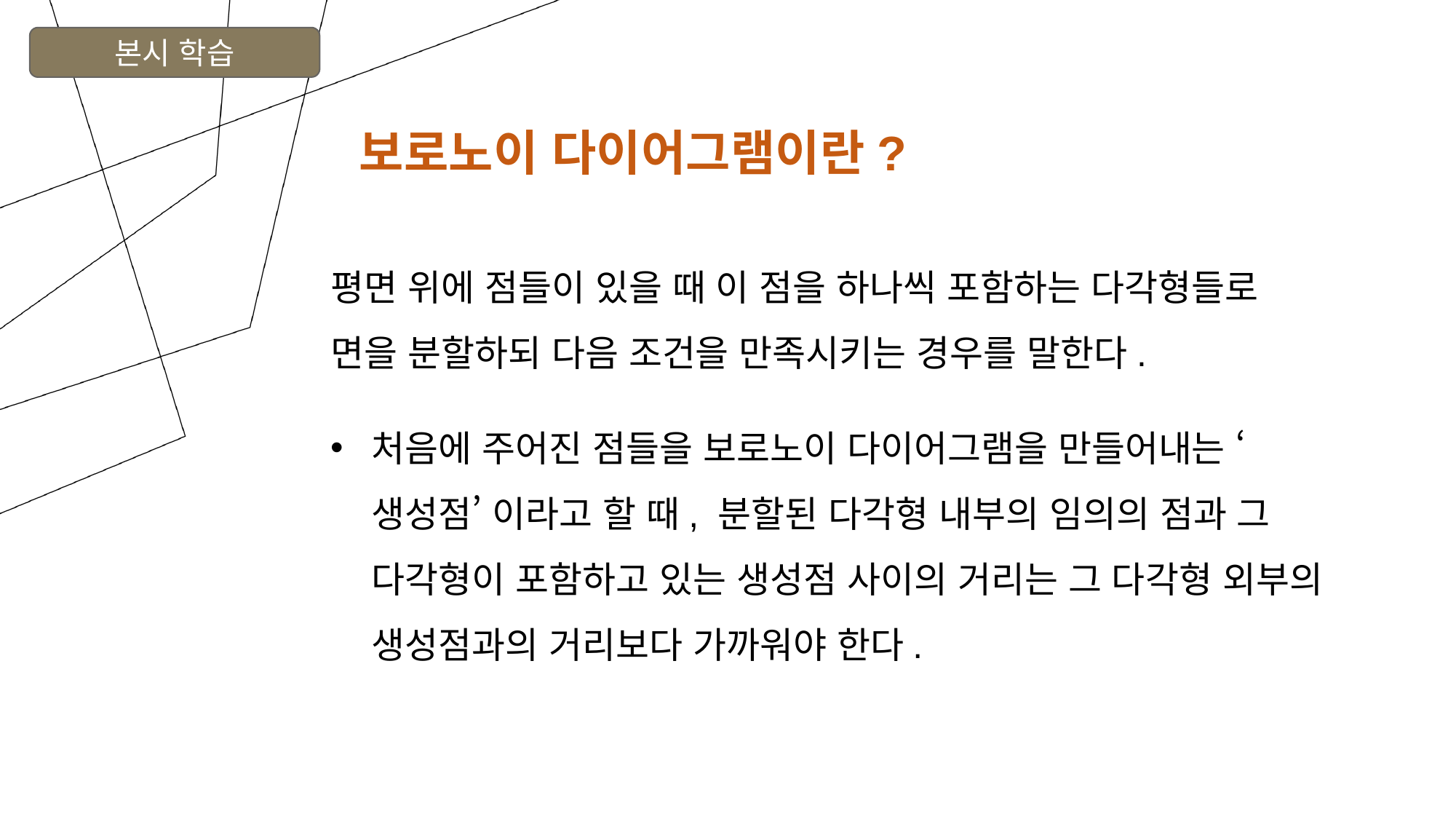

본시 학습
보로노이 다이어그램이란?
평면 위에 점들이 있을 때 이 점을 하나씩 포함하는 다각형들로 면을 분할하되 다음 조건을 만족시키는 경우를 말한다.
처음에 주어진 점들을 보로노이 다이어그램을 만들어내는 ‘생성점’ 이라고 할 때, 분할된 다각형 내부의 임의의 점과 그 다각형이 포함하고 있는 생성점 사이의 거리는 그 다각형 외부의 생성점과의 거리보다 가까워야 한다.